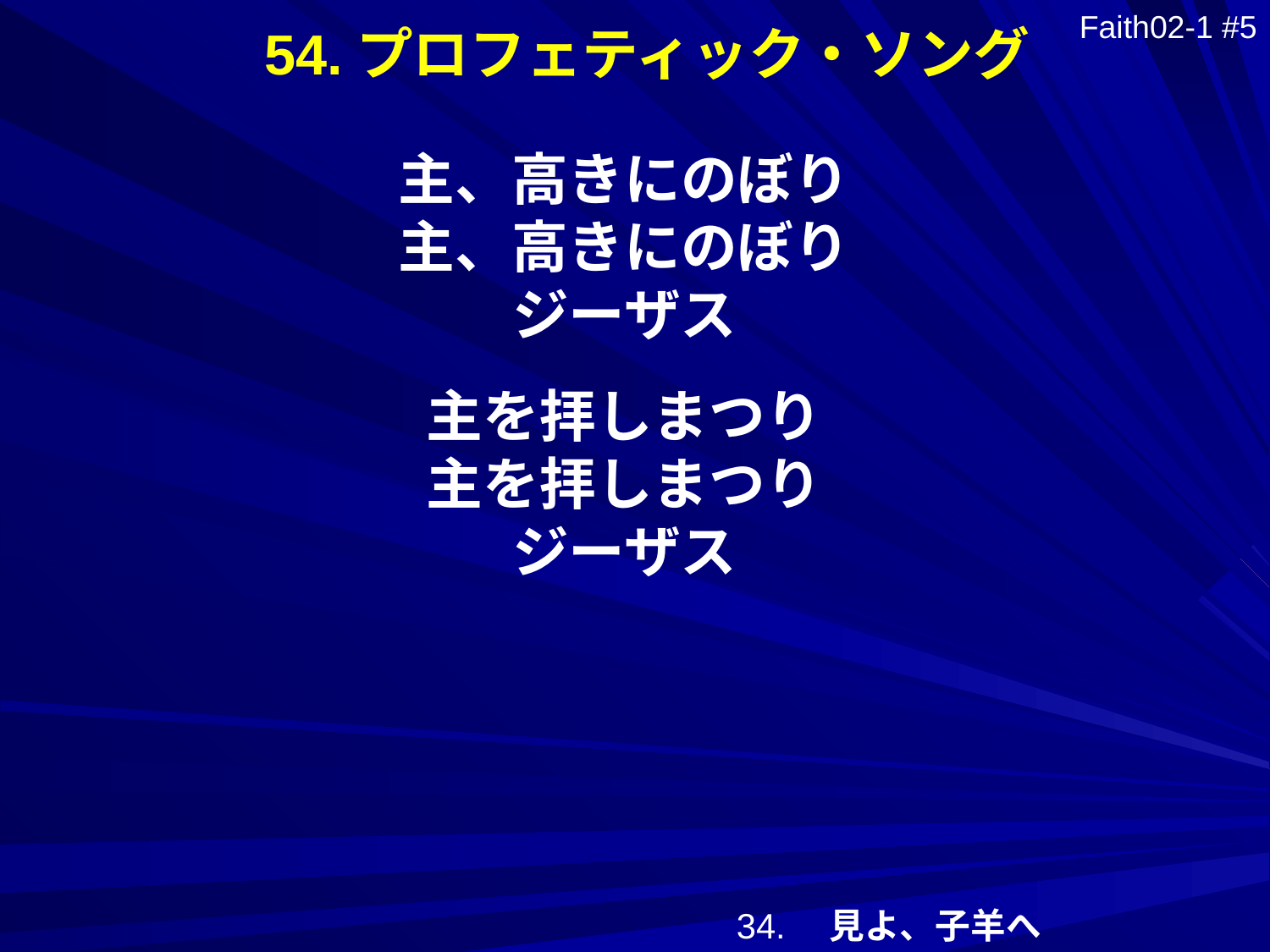

54.プロフェティック・ソング
Faith02-1 #5
主、高きにのぼり
主、高きにのぼり
ジーザス

主を拝しまつり
主を拝しまつり
ジーザス
34.　見よ、子羊へ